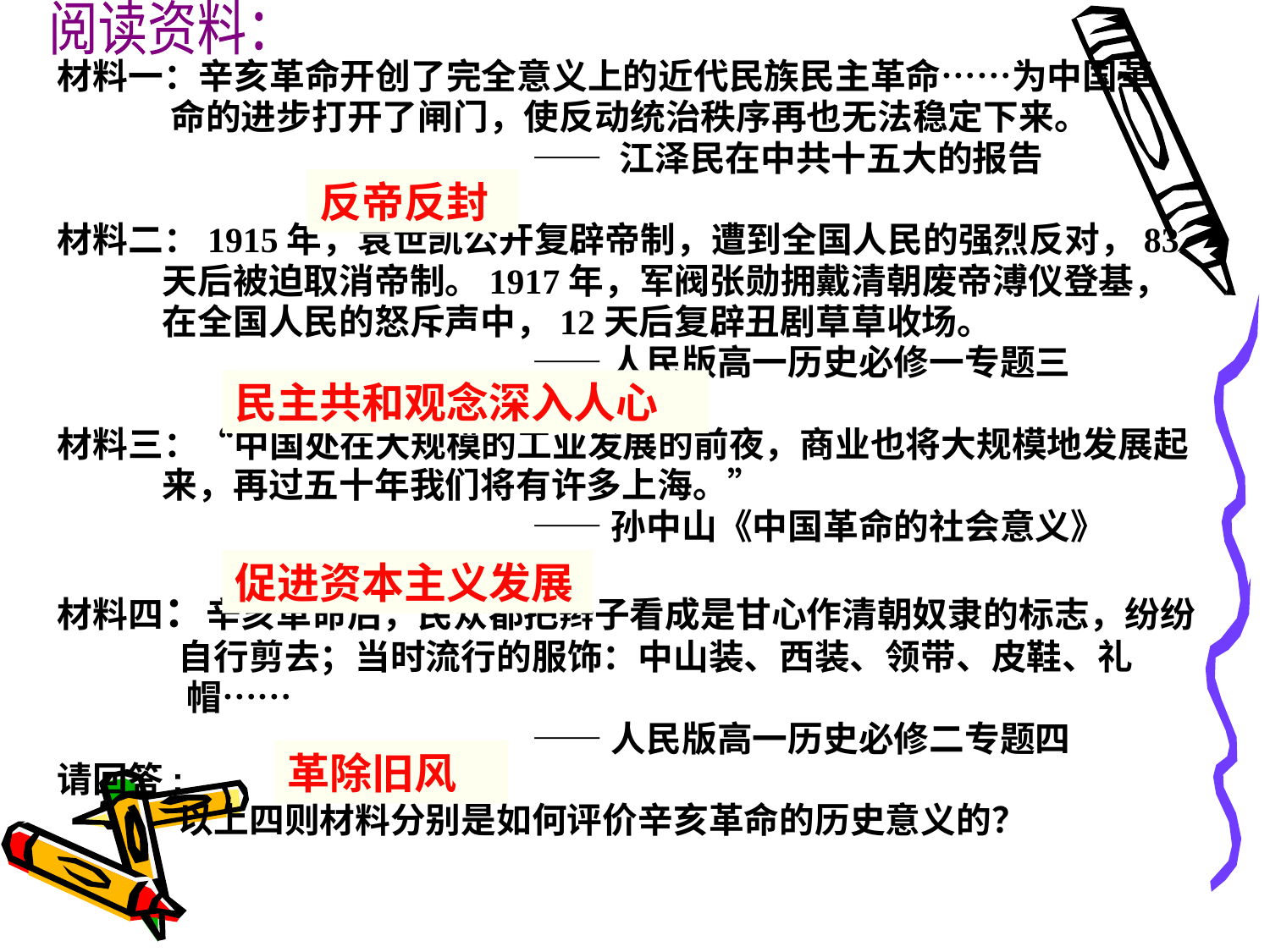

阅读资料：
材料一：辛亥革命开创了完全意义上的近代民族民主革命……为中国革
             命的进步打开了闸门，使反动统治秩序再也无法稳定下来。
                                                           —— 江泽民在中共十五大的报告

材料二：1915年，袁世凯公开复辟帝制，遭到全国人民的强烈反对，83
            天后被迫取消帝制。1917年，军阀张勋拥戴清朝废帝溥仪登基，
            在全国人民的怒斥声中，12天后复辟丑剧草草收场。
                                                           ——人民版高一历史必修一专题三

材料三：“中国处在大规模的工业发展的前夜，商业也将大规模地发展起
            来，再过五十年我们将有许多上海。”
                                                           ——孙中山《中国革命的社会意义》

材料四：辛亥革命后，民众都把辫子看成是甘心作清朝奴隶的标志，纷纷
              自行剪去；当时流行的服饰：中山装、西装、领带、皮鞋、礼
               帽……
                                                           ——人民版高一历史必修二专题四
请回答:
              以上四则材料分别是如何评价辛亥革命的历史意义的？
反帝反封
民主共和观念深入人心
促进资本主义发展
革除旧风